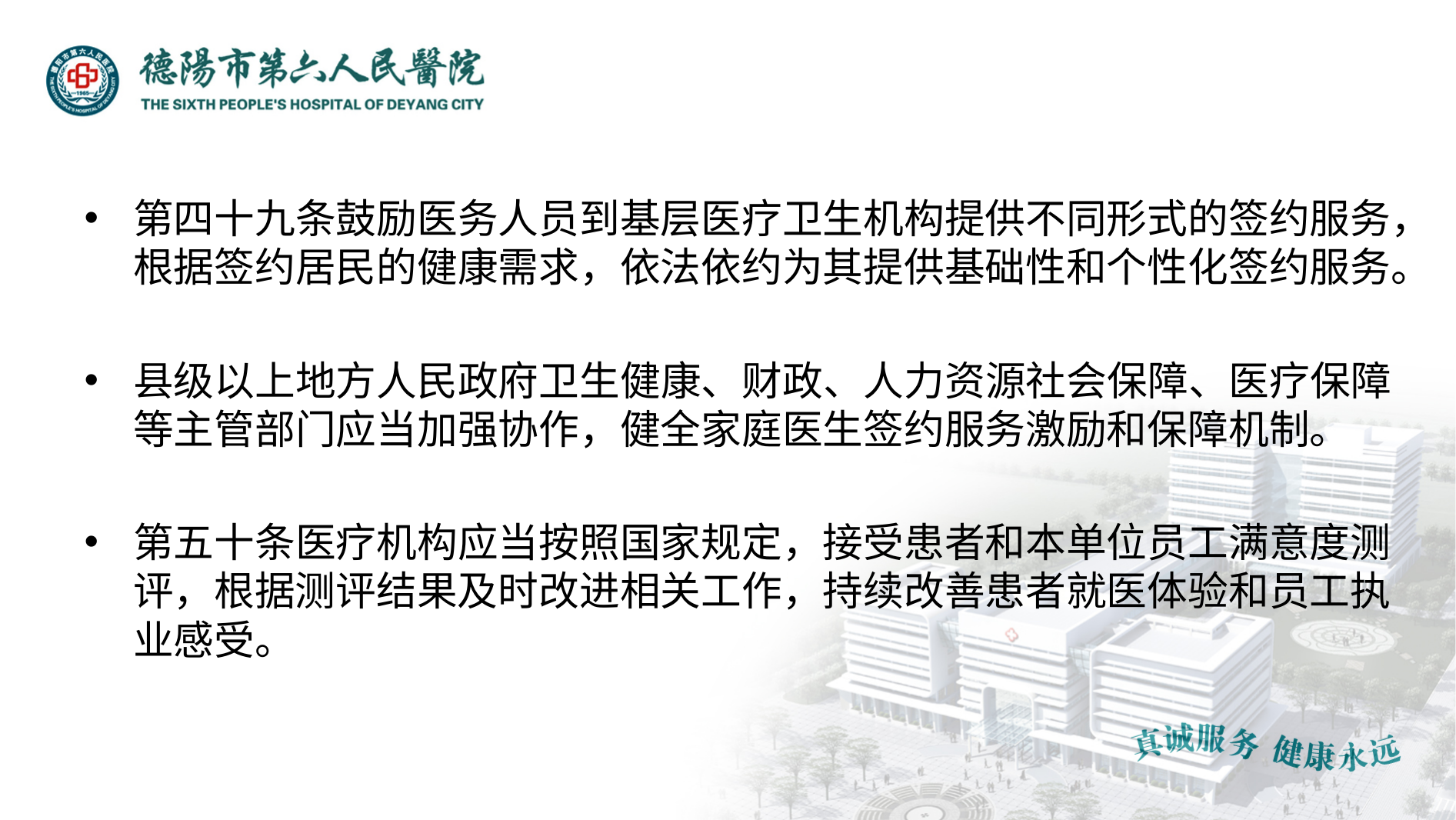

#
第四十九条鼓励医务人员到基层医疗卫生机构提供不同形式的签约服务，根据签约居民的健康需求，依法依约为其提供基础性和个性化签约服务。

县级以上地方人民政府卫生健康、财政、人力资源社会保障、医疗保障等主管部门应当加强协作，健全家庭医生签约服务激励和保障机制。

第五十条医疗机构应当按照国家规定，接受患者和本单位员工满意度测评，根据测评结果及时改进相关工作，持续改善患者就医体验和员工执业感受。